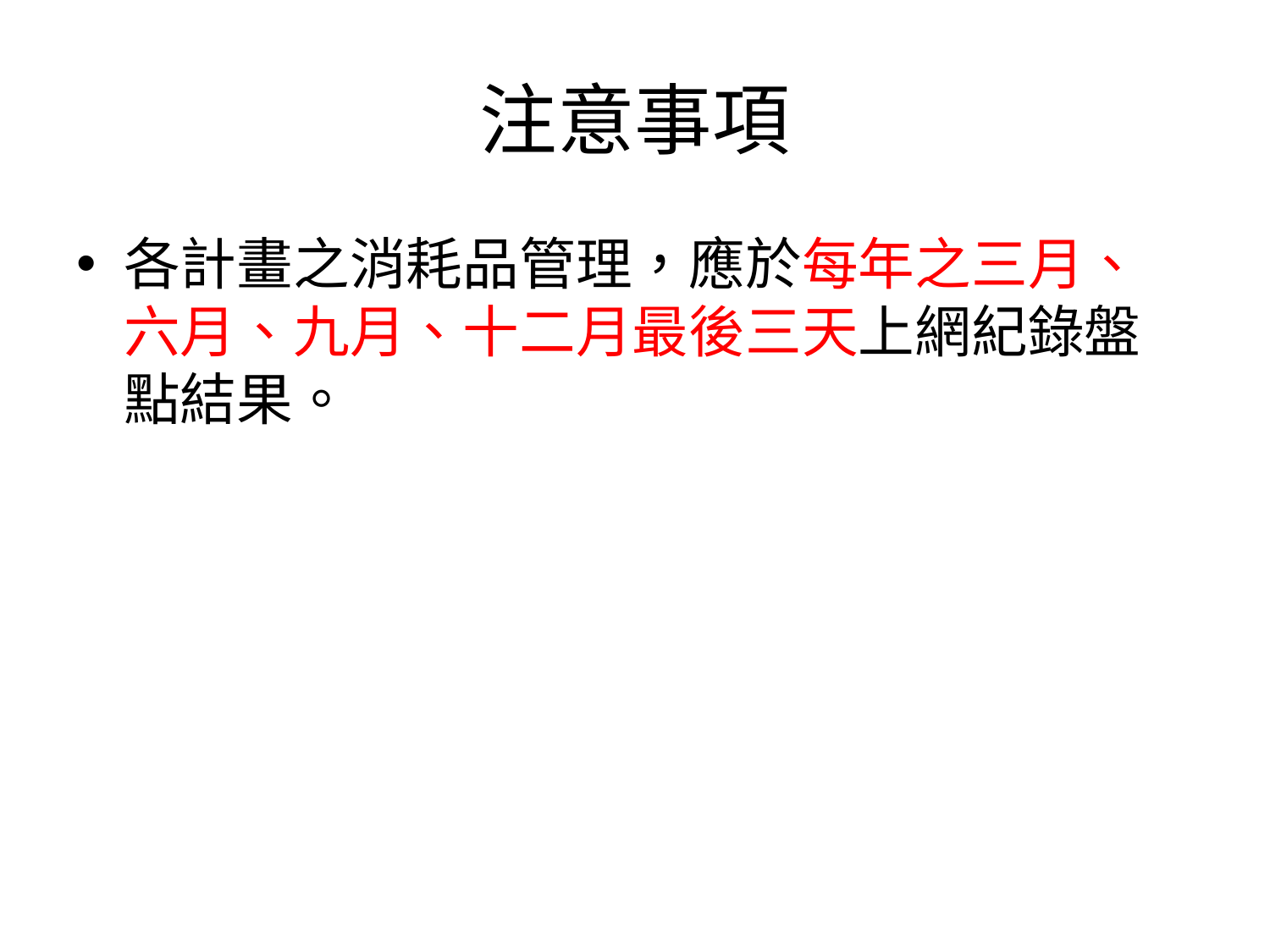

# 注意事項
各計畫之消耗品管理，應於每年之三月、六月、九月、十二月最後三天上網紀錄盤點結果。